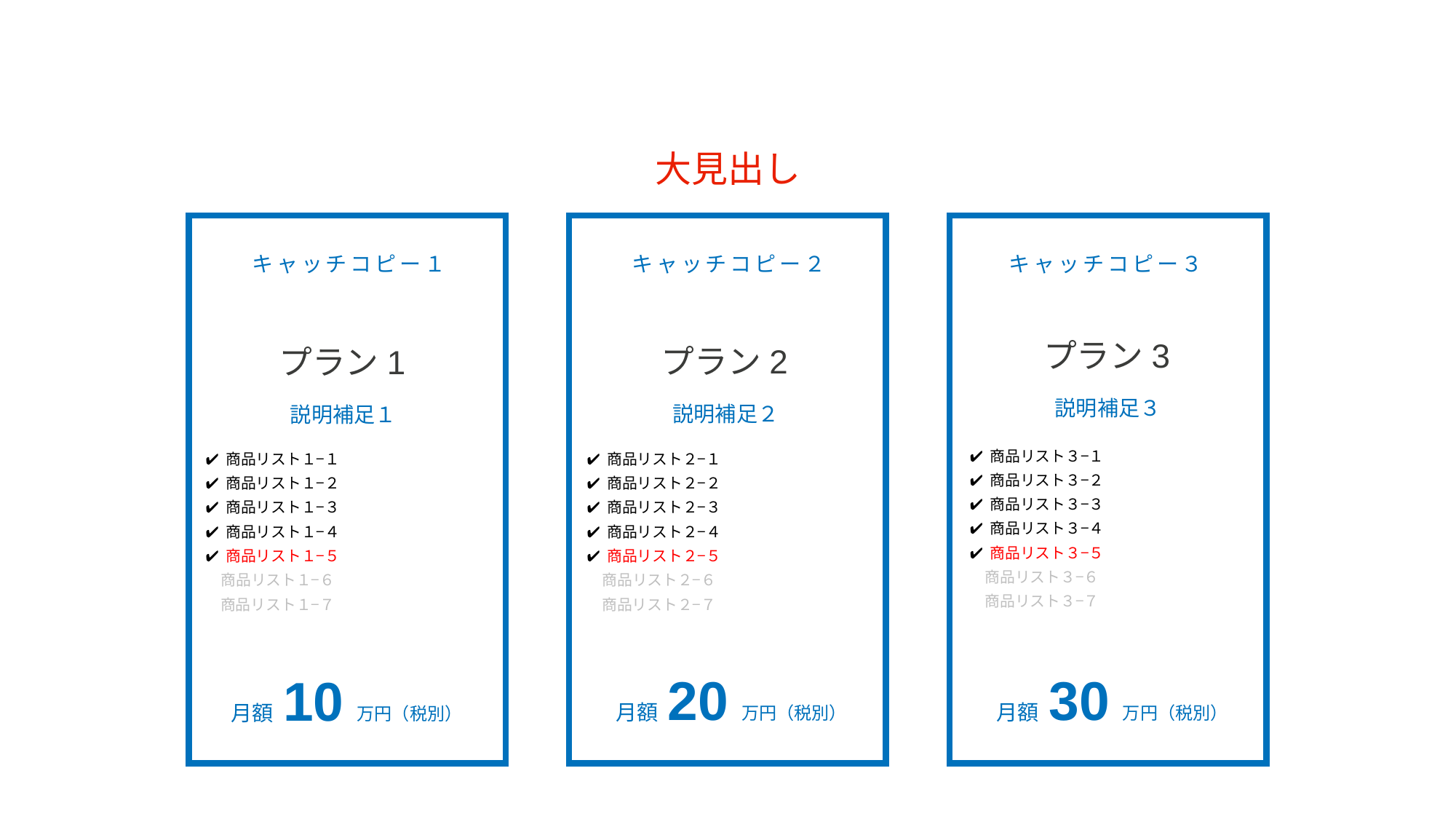

大見出し

キャッチコピー２
キャッチコピー１
キャッチコピー３
プラン3
プラン2
プラン1

説明補足３
説明補足２
説明補足１
✔︎ 商品リスト３−１
✔ 商品リスト３−２
✔ 商品リスト３−３
✔ 商品リスト３−４
✔ 商品リスト３−５
　商品リスト３−６
　商品リスト３−７
✔︎ 商品リスト１−１
✔ 商品リスト１−２
✔ 商品リスト１−３
✔ 商品リスト１−４
✔ 商品リスト１−５
　商品リスト１−６
　商品リスト１−７
✔︎ 商品リスト２−１
✔ 商品リスト２−２
✔ 商品リスト２−３
✔ 商品リスト２−４
✔ 商品リスト２−５
　商品リスト２−６
　商品リスト２−７
 月額 20万円（税別）
 月額 30万円（税別）
月額 10万円（税別）